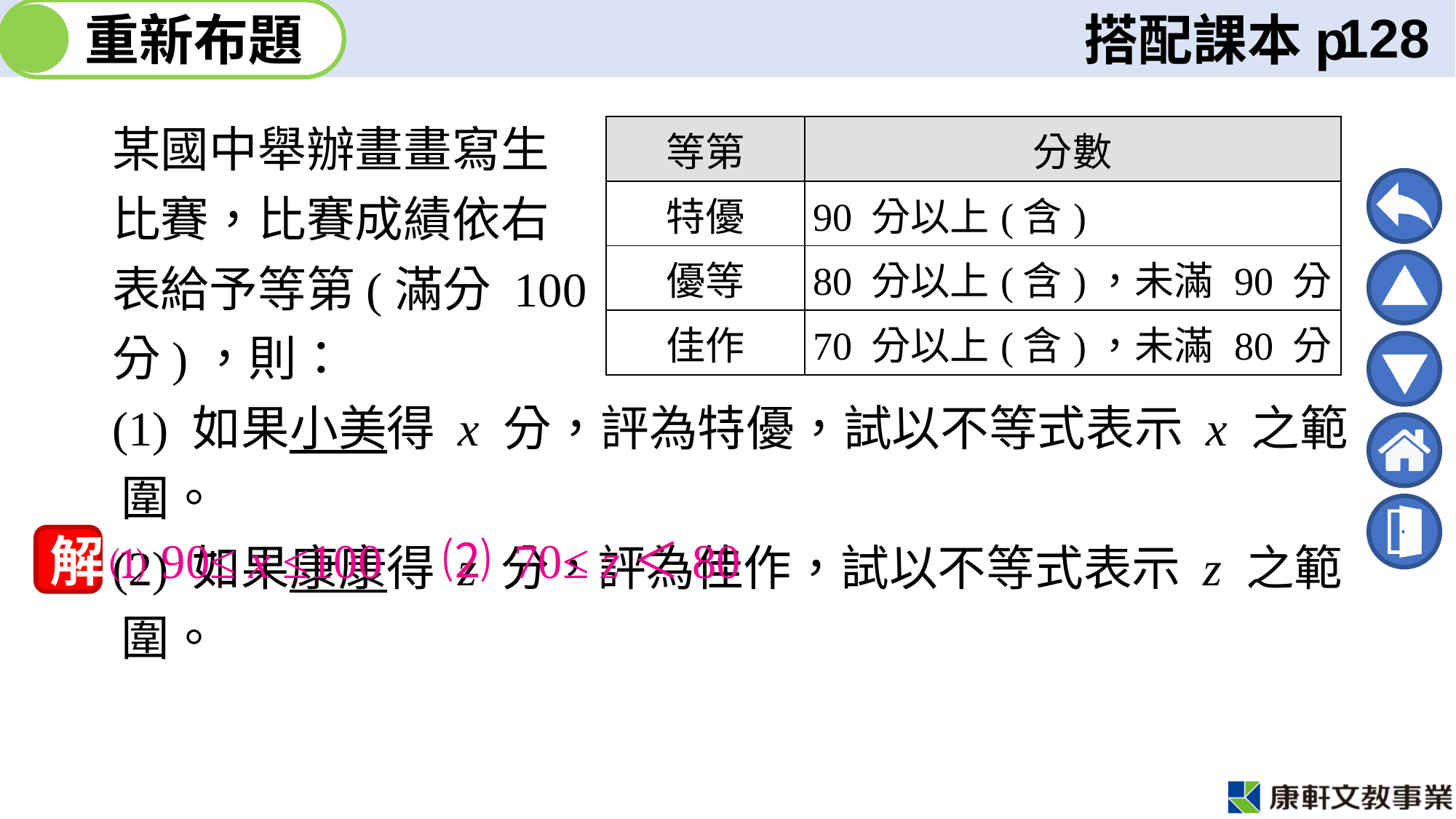

128
某國中舉辦畫畫寫生
比賽，比賽成績依右
表給予等第(滿分 100
分)，則：
(1) 如果小美得 x 分，評為特優，試以不等式表示 x 之範圍。
(2) 如果康康得 z 分，評為佳作，試以不等式表示 z 之範圍。
| 等第 | 分數 |
| --- | --- |
| 特優 | 90 分以上(含) |
| 優等 | 80 分以上(含)，未滿 90 分 |
| 佳作 | 70 分以上(含)，未滿 80 分 |

⑴ 90≤ x ≤100　⑵ 70≤ z＜80
解